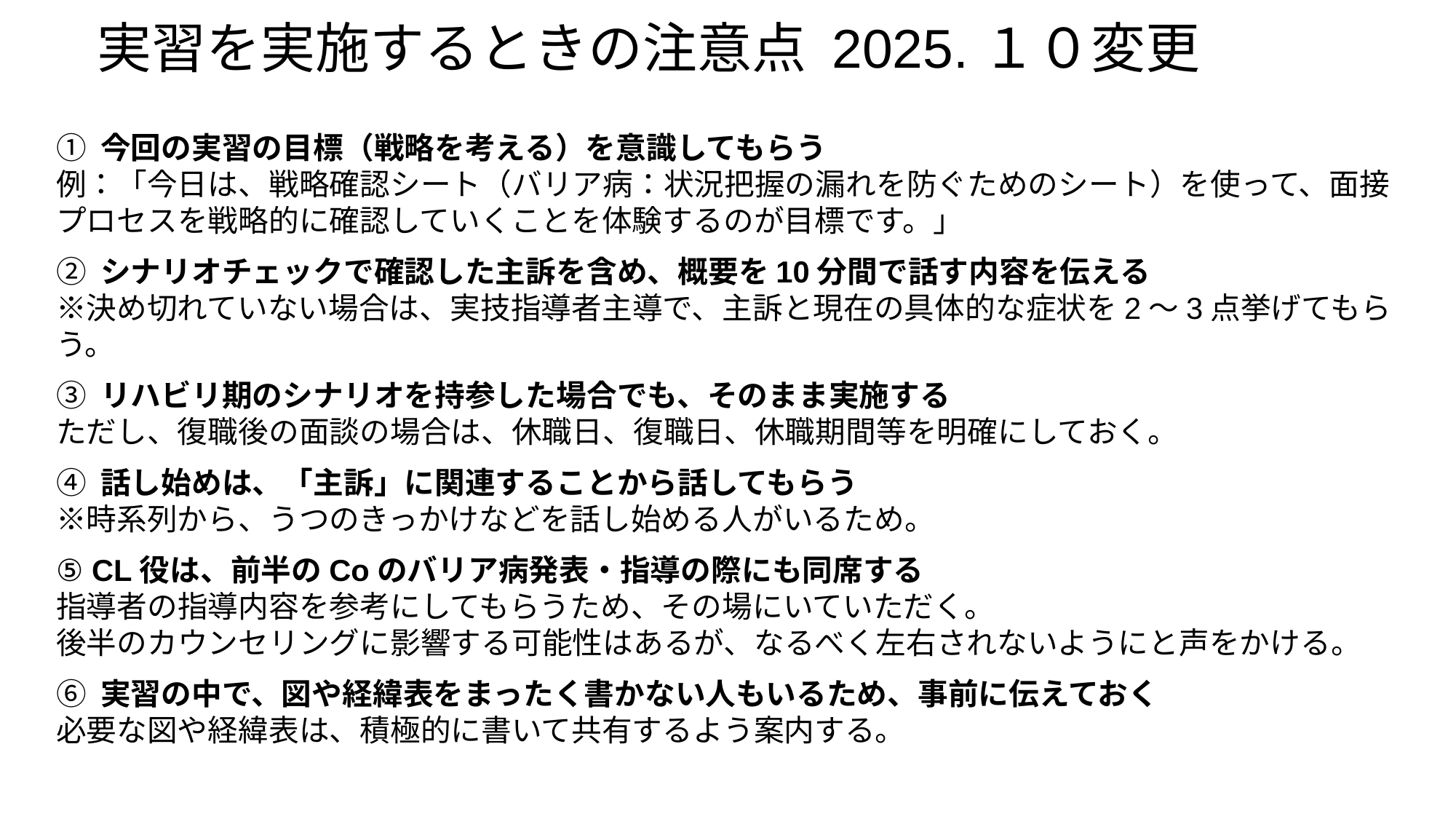

# 実習を実施するときの注意点 2025.１０変更
① 今回の実習の目標（戦略を考える）を意識してもらう
例：「今日は、戦略確認シート（バリア病：状況把握の漏れを防ぐためのシート）を使って、面接プロセスを戦略的に確認していくことを体験するのが目標です。」

② シナリオチェックで確認した主訴を含め、概要を10分間で話す内容を伝える
※決め切れていない場合は、実技指導者主導で、主訴と現在の具体的な症状を2〜3点挙げてもらう。

③ リハビリ期のシナリオを持参した場合でも、そのまま実施する
ただし、復職後の面談の場合は、休職日、復職日、休職期間等を明確にしておく。

④ 話し始めは、「主訴」に関連することから話してもらう
※時系列から、うつのきっかけなどを話し始める人がいるため。

⑤ CL役は、前半のCoのバリア病発表・指導の際にも同席する
指導者の指導内容を参考にしてもらうため、その場にいていただく。
後半のカウンセリングに影響する可能性はあるが、なるべく左右されないようにと声をかける。

⑥ 実習の中で、図や経緯表をまったく書かない人もいるため、事前に伝えておく
必要な図や経緯表は、積極的に書いて共有するよう案内する。